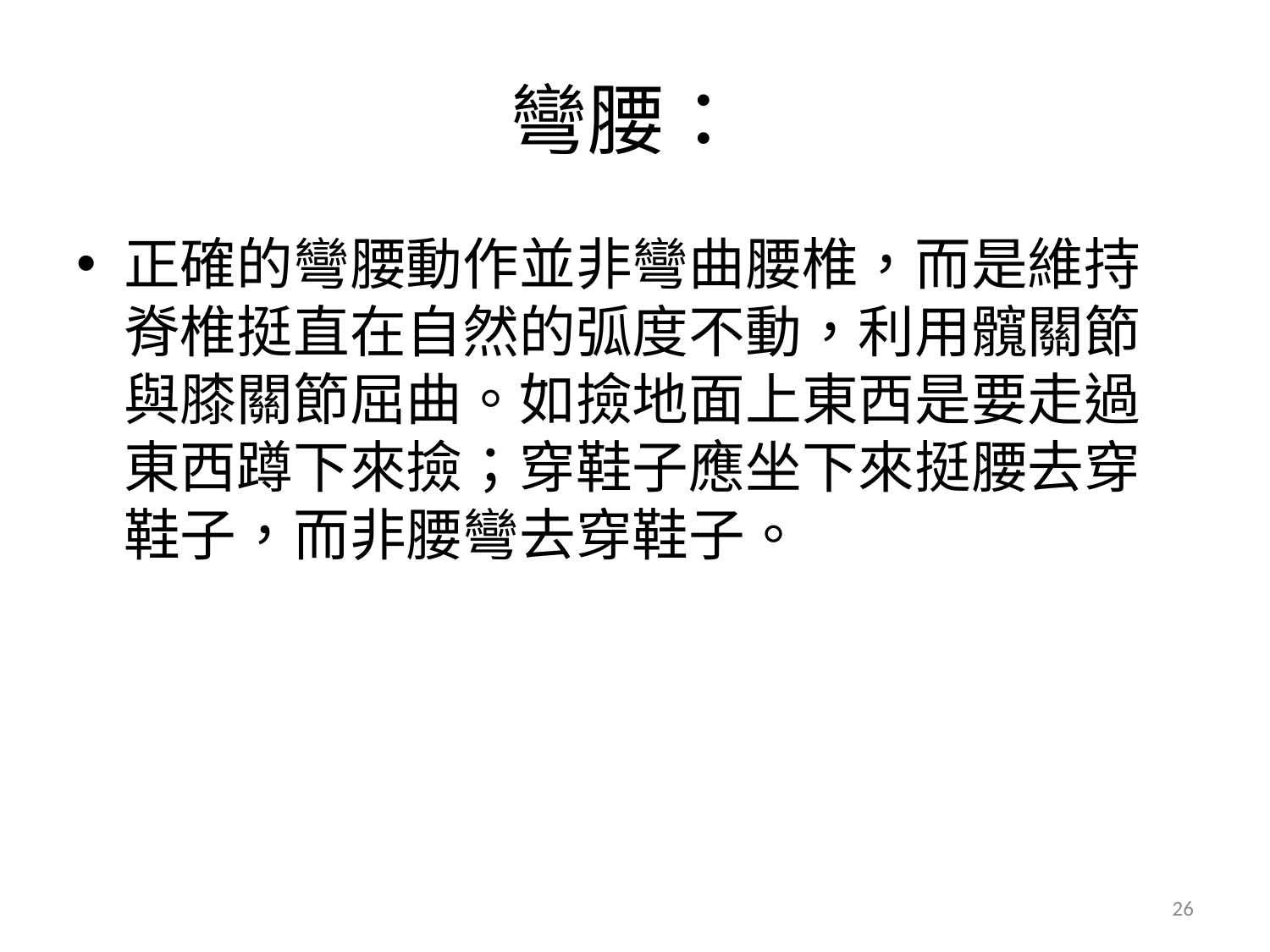

# 彎腰：
正確的彎腰動作並非彎曲腰椎，而是維持脊椎挺直在自然的弧度不動，利用髖關節與膝關節屈曲。如撿地面上東西是要走過東西蹲下來撿；穿鞋子應坐下來挺腰去穿鞋子，而非腰彎去穿鞋子。
26